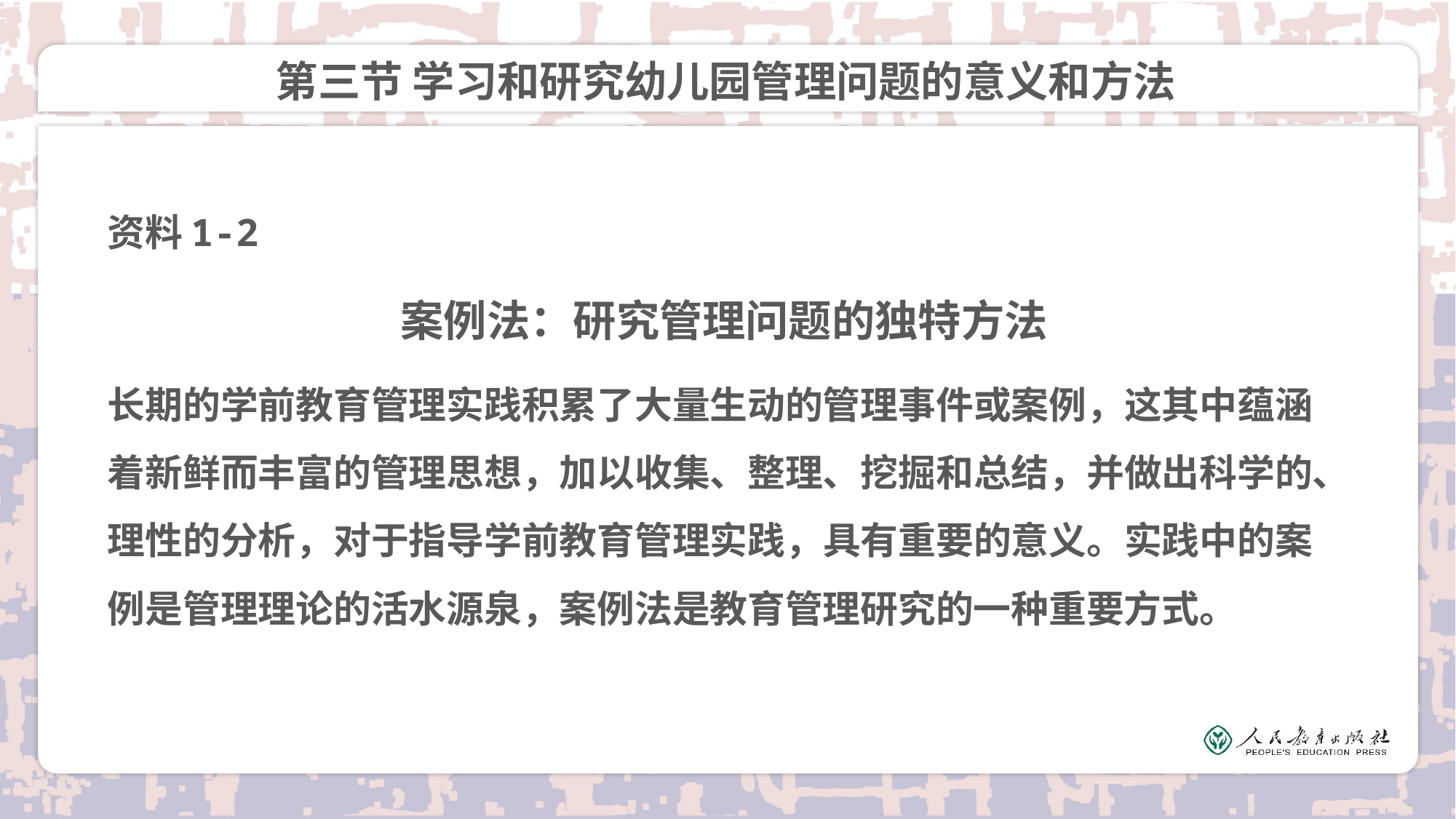

# 第三节 学习和研究幼儿园管理问题的意义和方法
资料1-2
案例法：研究管理问题的独特方法
长期的学前教育管理实践积累了大量生动的管理事件或案例，这其中蕴涵着新鲜而丰富的管理思想，加以收集、整理、挖掘和总结，并做出科学的、理性的分析，对于指导学前教育管理实践，具有重要的意义。实践中的案例是管理理论的活水源泉，案例法是教育管理研究的一种重要方式。